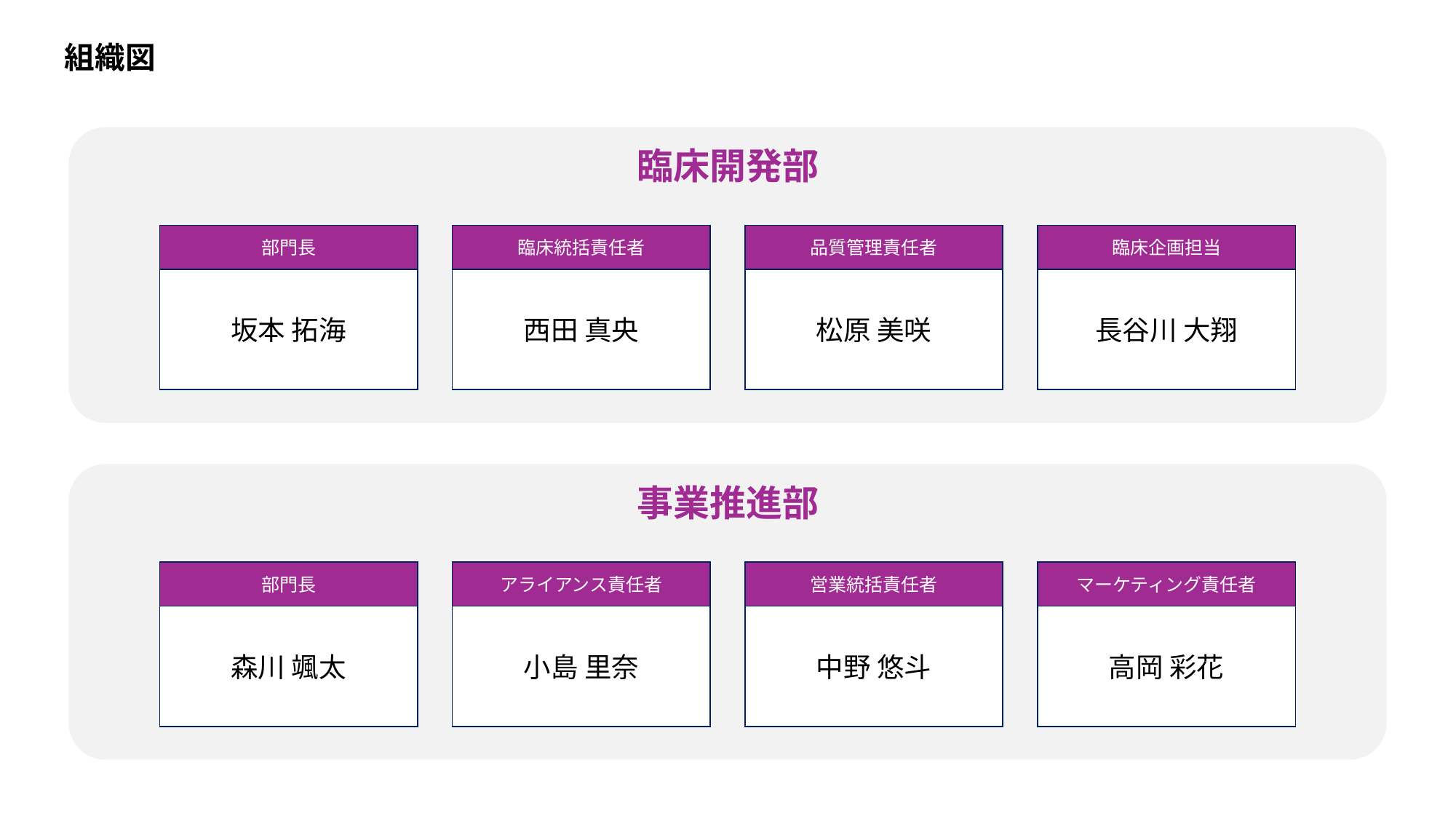

組織図
臨床開発部
部門長
坂本 拓海
臨床統括責任者
西田 真央
品質管理責任者
松原 美咲
臨床企画担当
長谷川 大翔
事業推進部
部門長
森川 颯太
アライアンス責任者
小島 里奈
営業統括責任者
中野 悠斗
マーケティング責任者
高岡 彩花